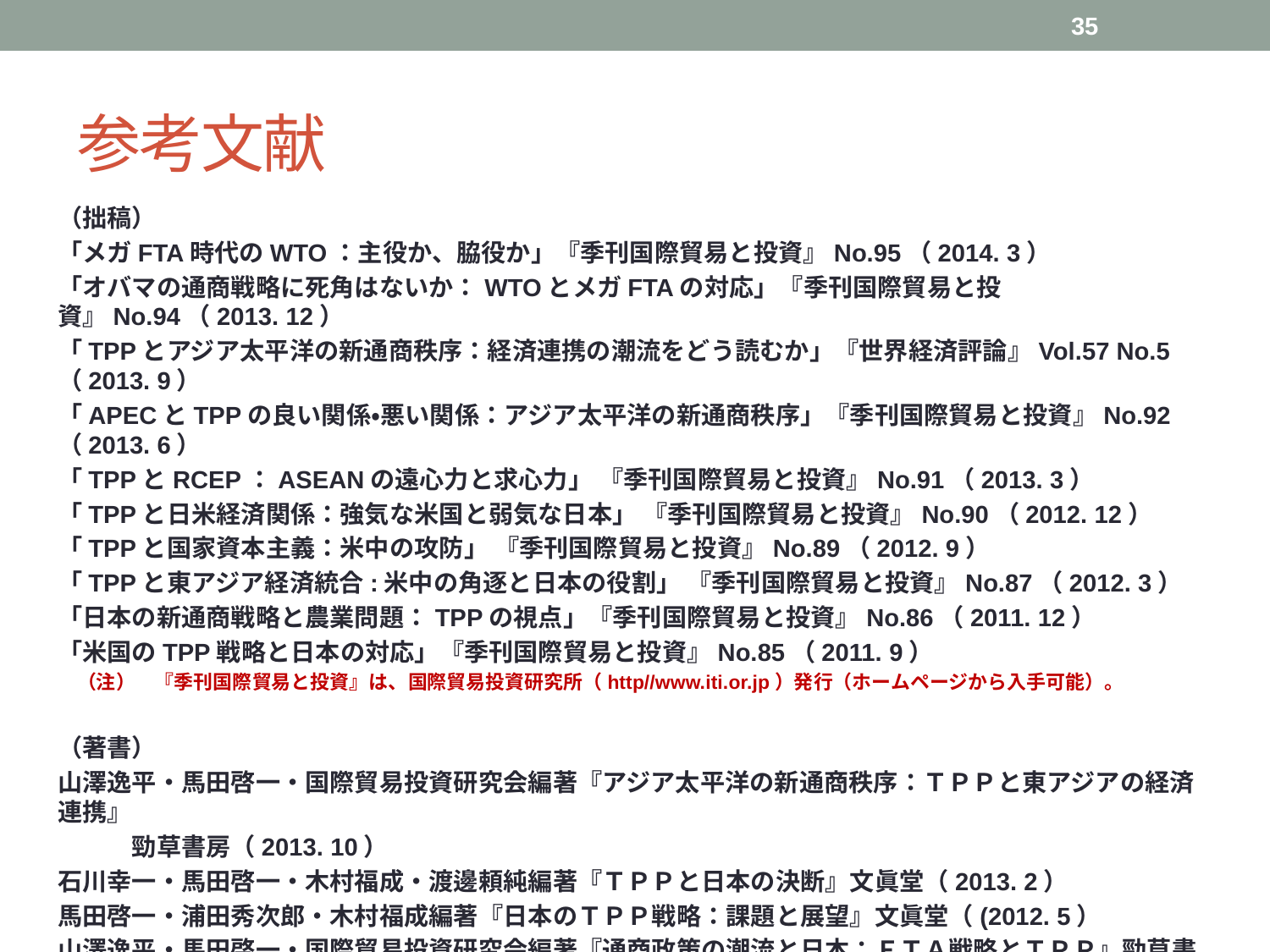

35
# 参考文献
（拙稿）
「メガFTA時代のWTO：主役か、脇役か」『季刊国際貿易と投資』No.95（2014. 3）
「オバマの通商戦略に死角はないか：WTOとメガFTAの対応」『季刊国際貿易と投資』No.94（2013. 12）
「TPPとアジア太平洋の新通商秩序：経済連携の潮流をどう読むか」『世界経済評論』Vol.57 No.5（2013. 9）
「APECとTPPの良い関係・悪い関係：アジア太平洋の新通商秩序」『季刊国際貿易と投資』No.92（2013. 6）
「TPPとRCEP：ASEANの遠心力と求心力」 『季刊国際貿易と投資』No.91（2013. 3）
「TPPと日米経済関係：強気な米国と弱気な日本」 『季刊国際貿易と投資』No.90（2012. 12）
「TPPと国家資本主義：米中の攻防」 『季刊国際貿易と投資』No.89（2012. 9）
「TPPと東アジア経済統合:米中の角逐と日本の役割」 『季刊国際貿易と投資』No.87（2012. 3）
「日本の新通商戦略と農業問題：TPPの視点」『季刊国際貿易と投資』No.86（2011. 12）
「米国のTPP戦略と日本の対応」『季刊国際貿易と投資』No.85（2011. 9）
　（注）　『季刊国際貿易と投資』は、国際貿易投資研究所（http//www.iti.or.jp）発行（ホームページから入手可能）。

（著書）
山澤逸平・馬田啓一・国際貿易投資研究会編著『アジア太平洋の新通商秩序：ＴＰＰと東アジアの経済連携』
　　　勁草書房（2013. 10）
石川幸一・馬田啓一・木村福成・渡邊頼純編著『ＴＰＰと日本の決断』文眞堂（2013. 2）
馬田啓一・浦田秀次郎・木村福成編著『日本のＴＰＰ戦略：課題と展望』文眞堂（(2012. 5）
山澤逸平・馬田啓一・国際貿易投資研究会編著『通商政策の潮流と日本：ＦＴＡ戦略とＴＰＰ』勁草書房（2012. 4）